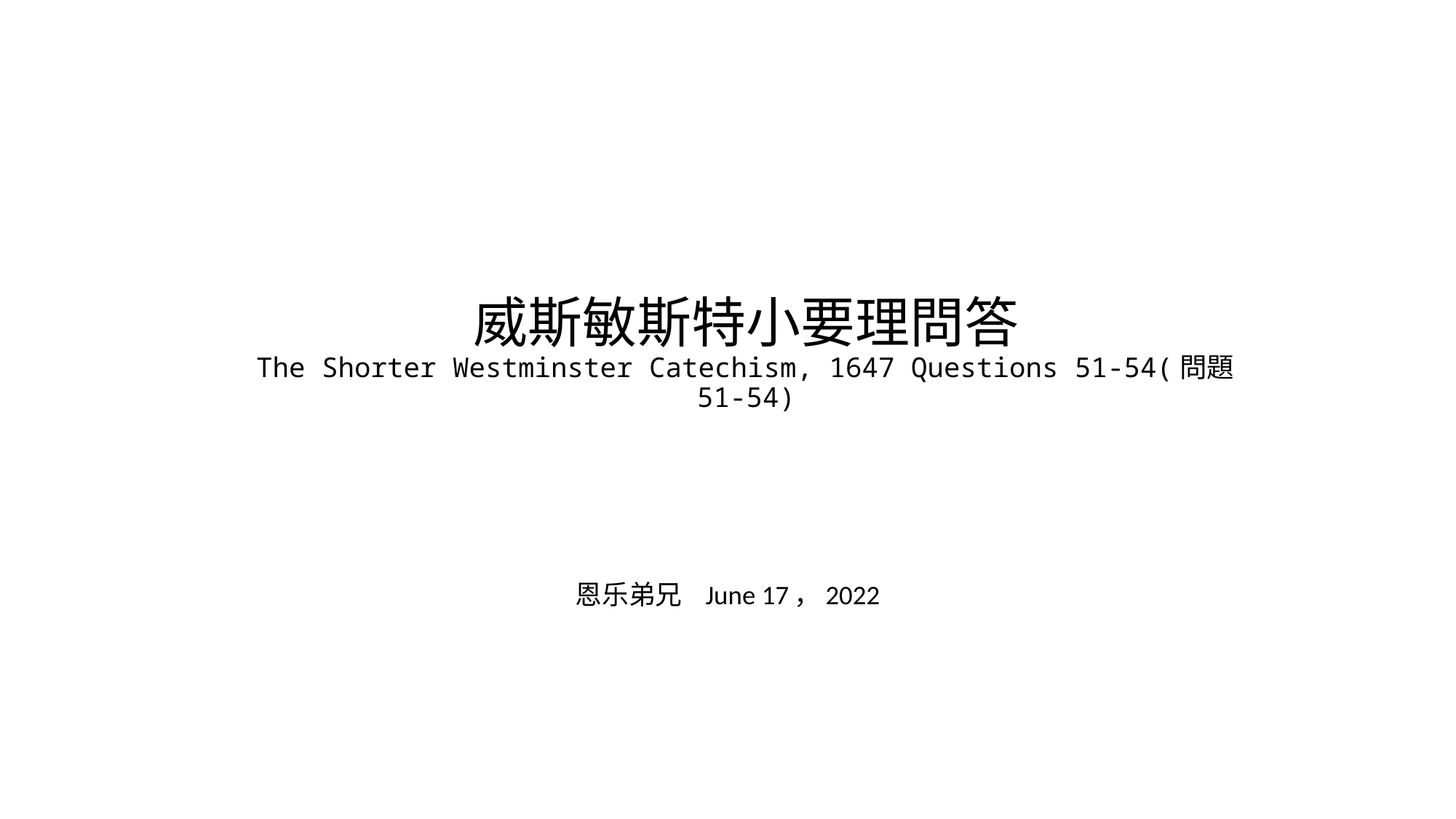

# 威斯敏斯特小要理問答 The Shorter Westminster Catechism, 1647 Questions 51-54(問題51-54)

恩乐弟兄   June 17，2022